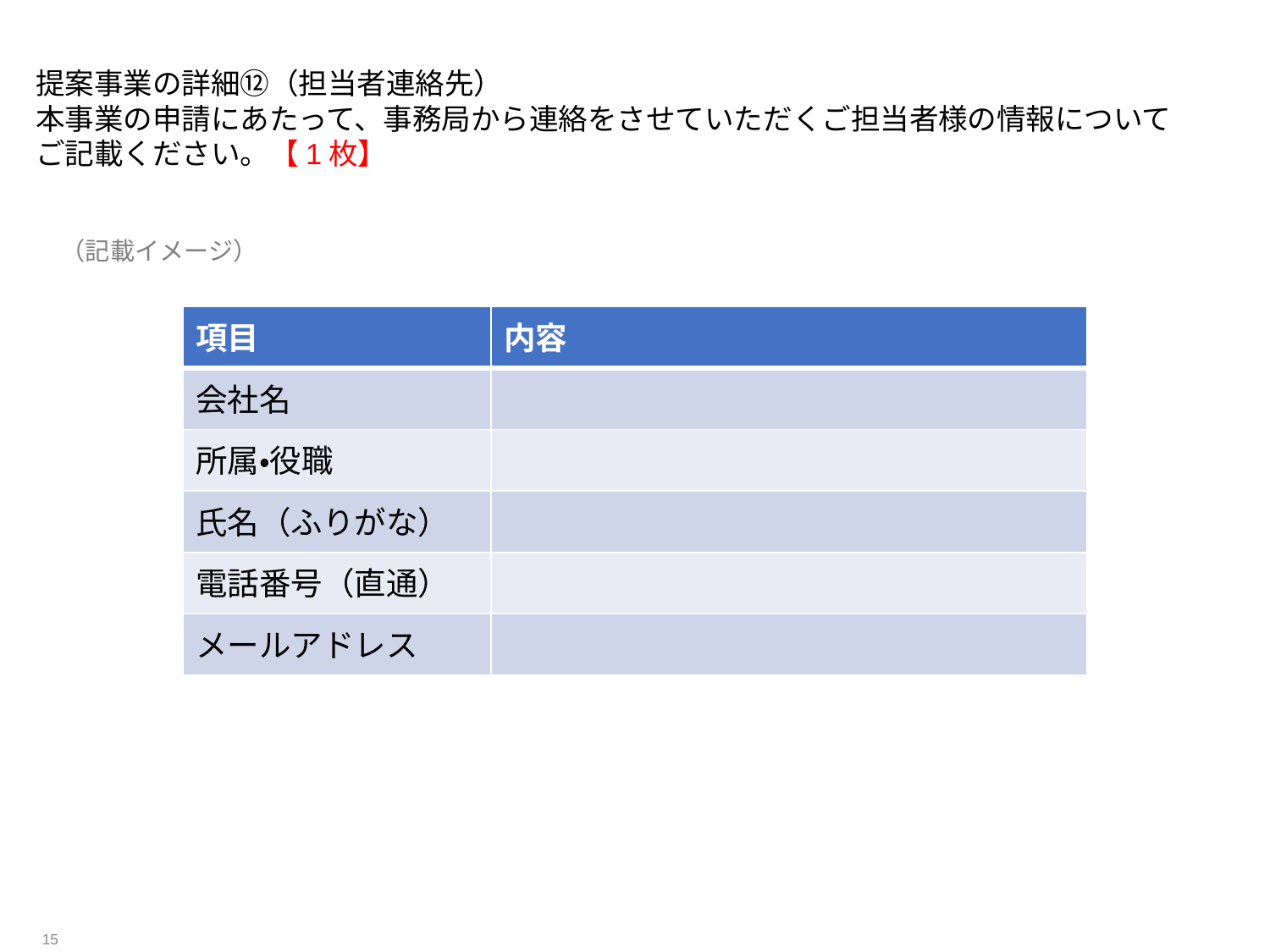

提案事業の詳細⑫（担当者連絡先）
本事業の申請にあたって、事務局から連絡をさせていただくご担当者様の情報についてご記載ください。【1枚】
（記載イメージ）
| 項目 | 内容 |
| --- | --- |
| 会社名 |  |
| 所属・役職 |  |
| 氏名（ふりがな） |  |
| 電話番号（直通） |  |
| メールアドレス |  |
15